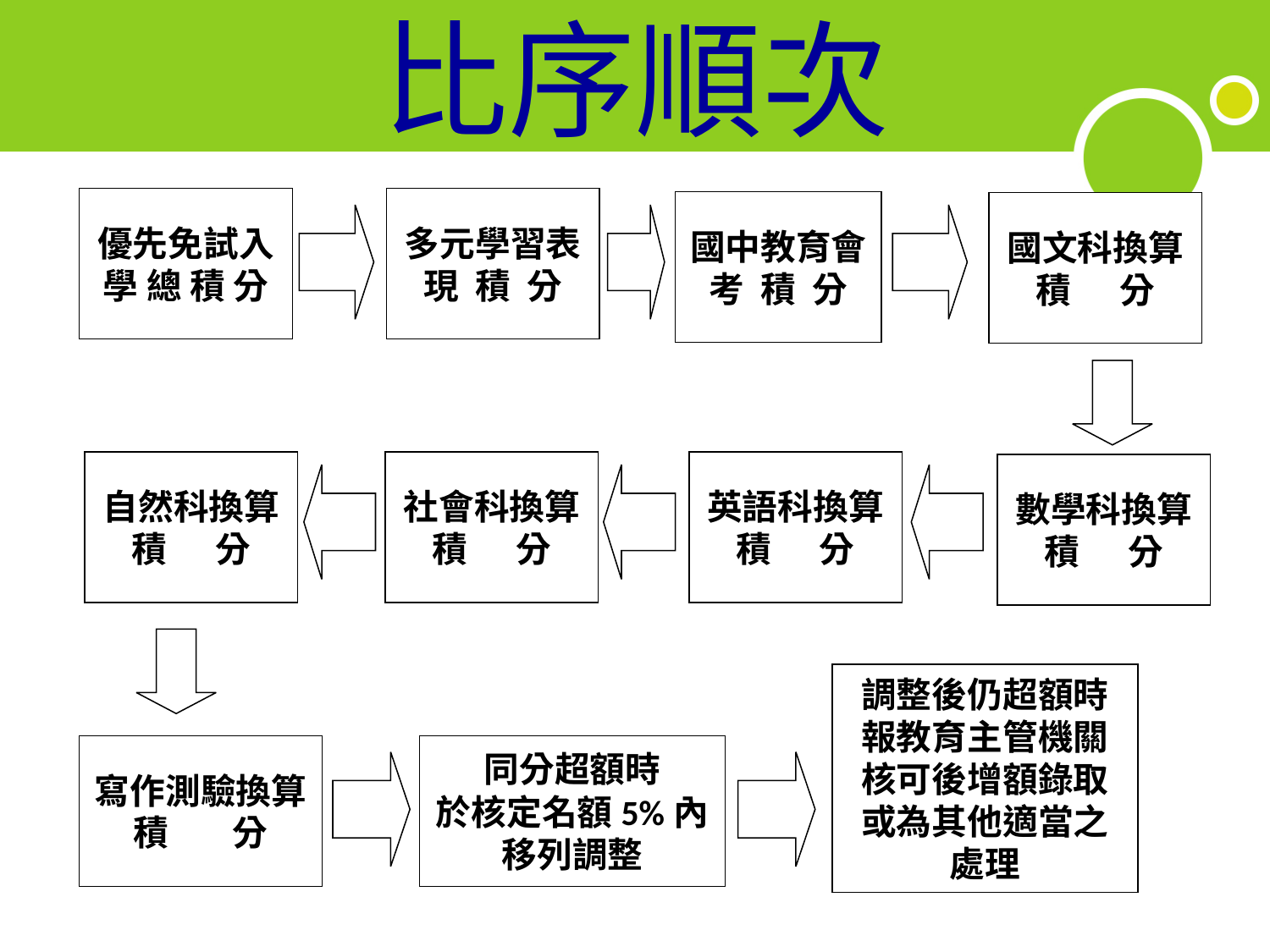

# 比序順次
優先免試入學 總 積 分
多元學習表現  積  分
國中教育會考  積  分
國文科換算積      分

自然科換算積      分
英語科換算積      分
社會科換算積      分
數學科換算積      分

調整後仍超額時報教育主管機關核可後增額錄取或為其他適當之處理
寫作測驗換算積        分
同分超額時
於核定名額5%內
移列調整